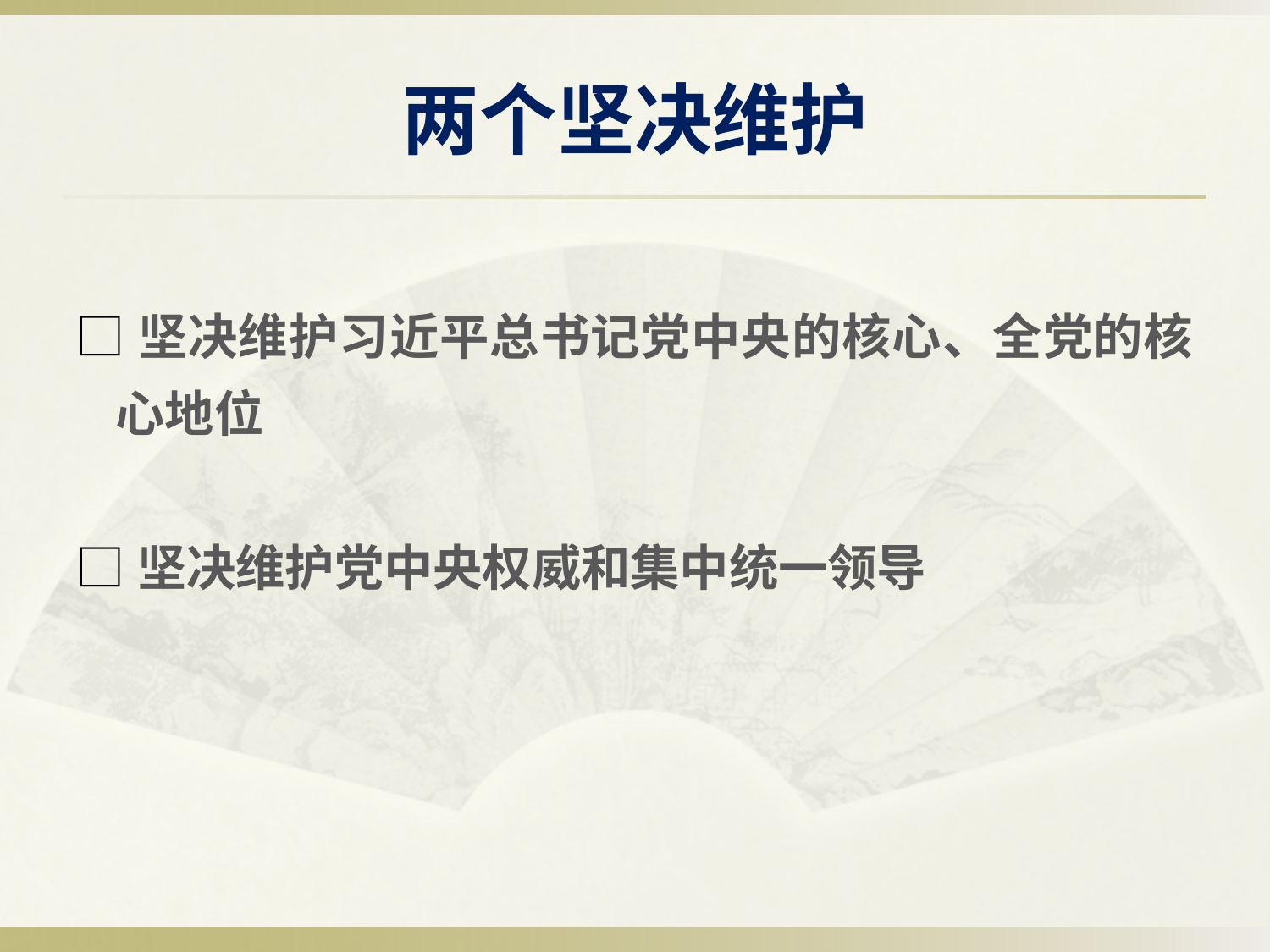

# 两个坚决维护

□坚决维护习近平总书记党中央的核心、全党的核心地位

□坚决维护党中央权威和集中统一领导